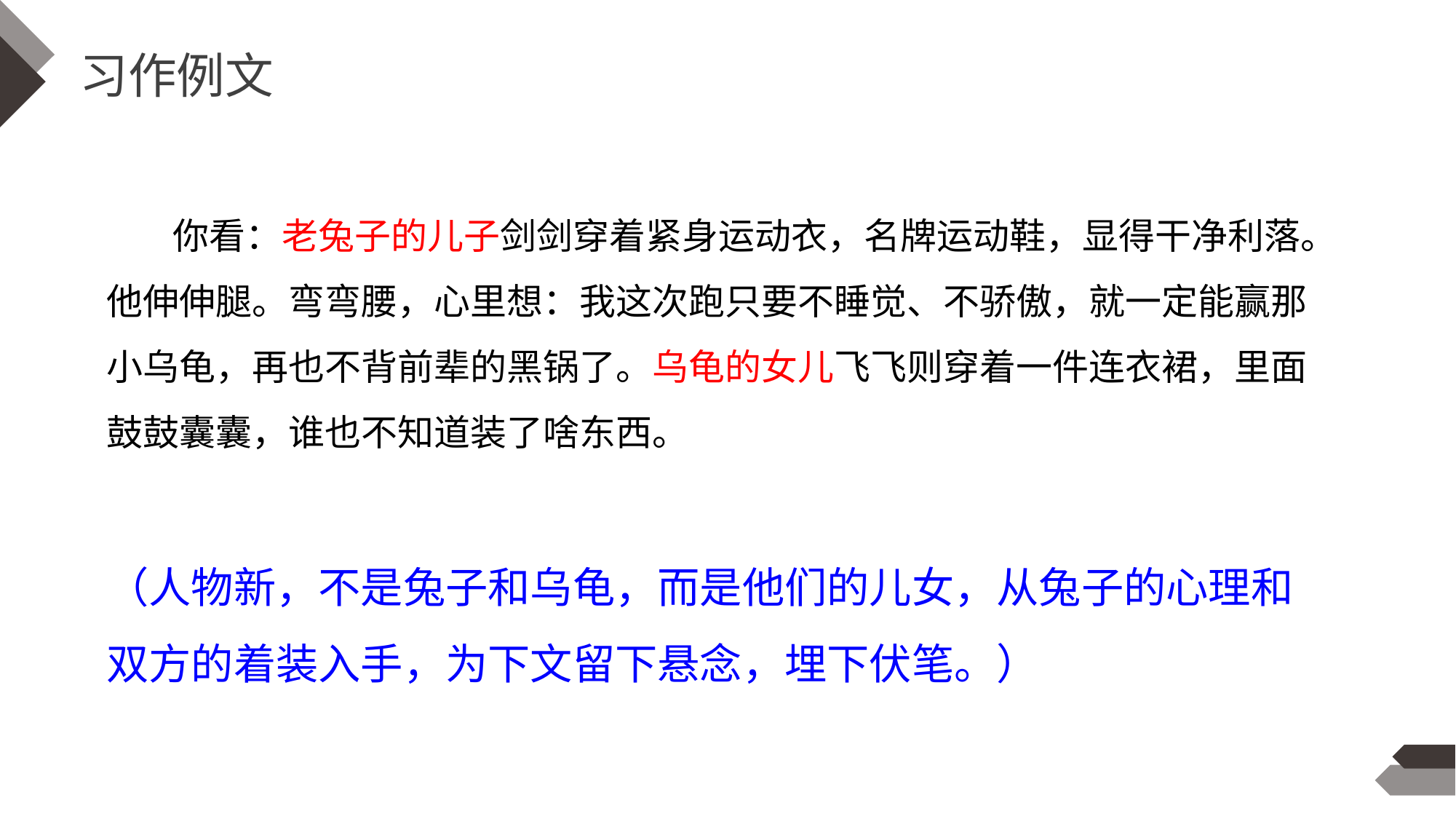

习作例文
       你看：老兔子的儿子剑剑穿着紧身运动衣，名牌运动鞋，显得干净利落。他伸伸腿。弯弯腰，心里想：我这次跑只要不睡觉、不骄傲，就一定能赢那小乌龟，再也不背前辈的黑锅了。乌龟的女儿飞飞则穿着一件连衣裙，里面鼓鼓囊囊，谁也不知道装了啥东西。
（人物新，不是兔子和乌龟，而是他们的儿女，从兔子的心理和双方的着装入手，为下文留下悬念，埋下伏笔。）